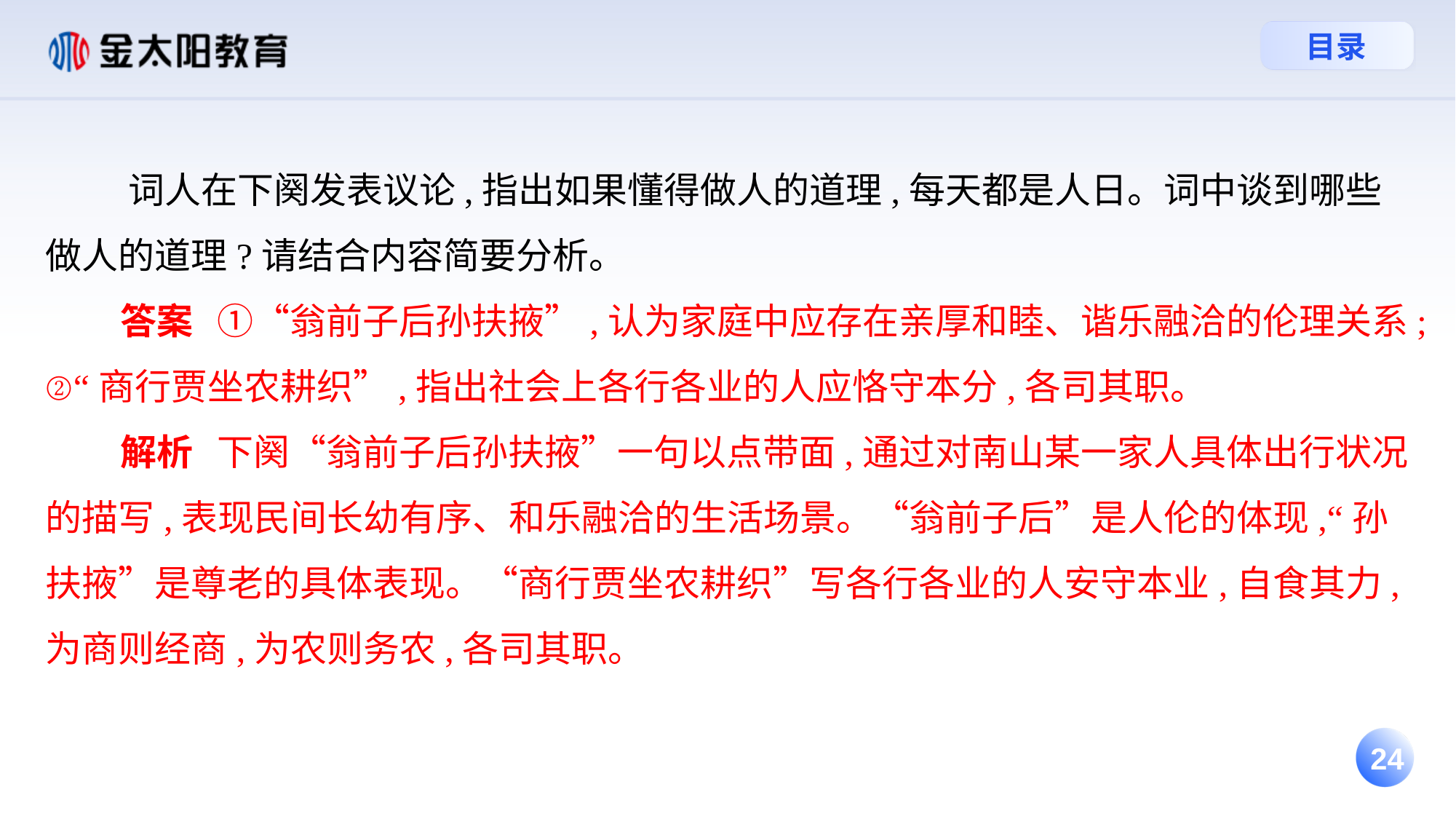

词人在下阕发表议论,指出如果懂得做人的道理,每天都是人日。词中谈到哪些做人的道理?请结合内容简要分析。
        答案   ①“翁前子后孙扶掖”,认为家庭中应存在亲厚和睦、谐乐融洽的伦理关系;②“商行贾坐农耕织”,指出社会上各行各业的人应恪守本分,各司其职。
        解析   下阕“翁前子后孙扶掖”一句以点带面,通过对南山某一家人具体出行状况的描写,表现民间长幼有序、和乐融洽的生活场景。“翁前子后”是人伦的体现,“孙扶掖”是尊老的具体表现。“商行贾坐农耕织”写各行各业的人安守本业,自食其力,为商则经商,为农则务农,各司其职。